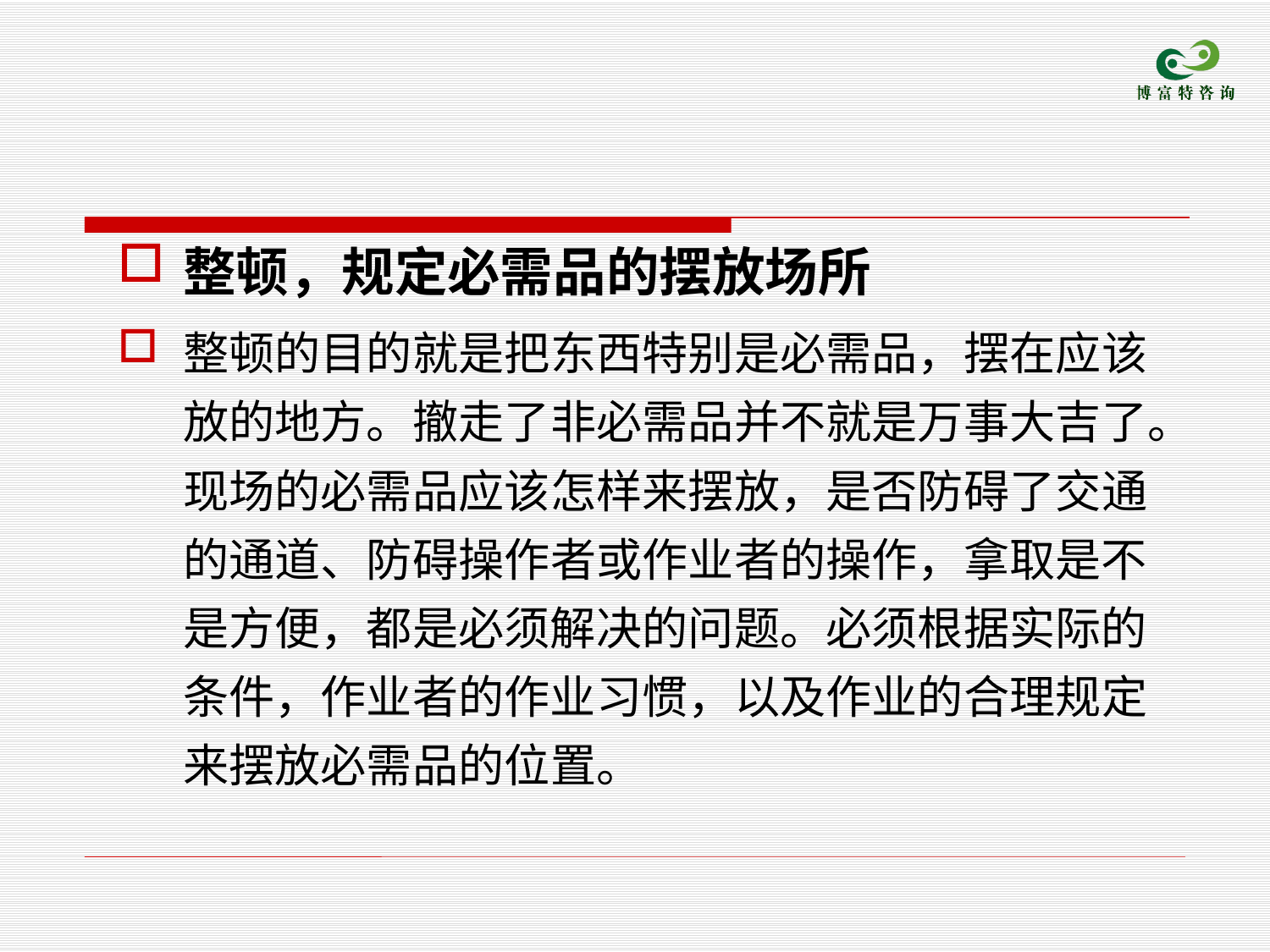

整顿，规定必需品的摆放场所
整顿的目的就是把东西特别是必需品，摆在应该放的地方。撤走了非必需品并不就是万事大吉了。现场的必需品应该怎样来摆放，是否防碍了交通的通道、防碍操作者或作业者的操作，拿取是不是方便，都是必须解决的问题。必须根据实际的条件，作业者的作业习惯，以及作业的合理规定来摆放必需品的位置。
229